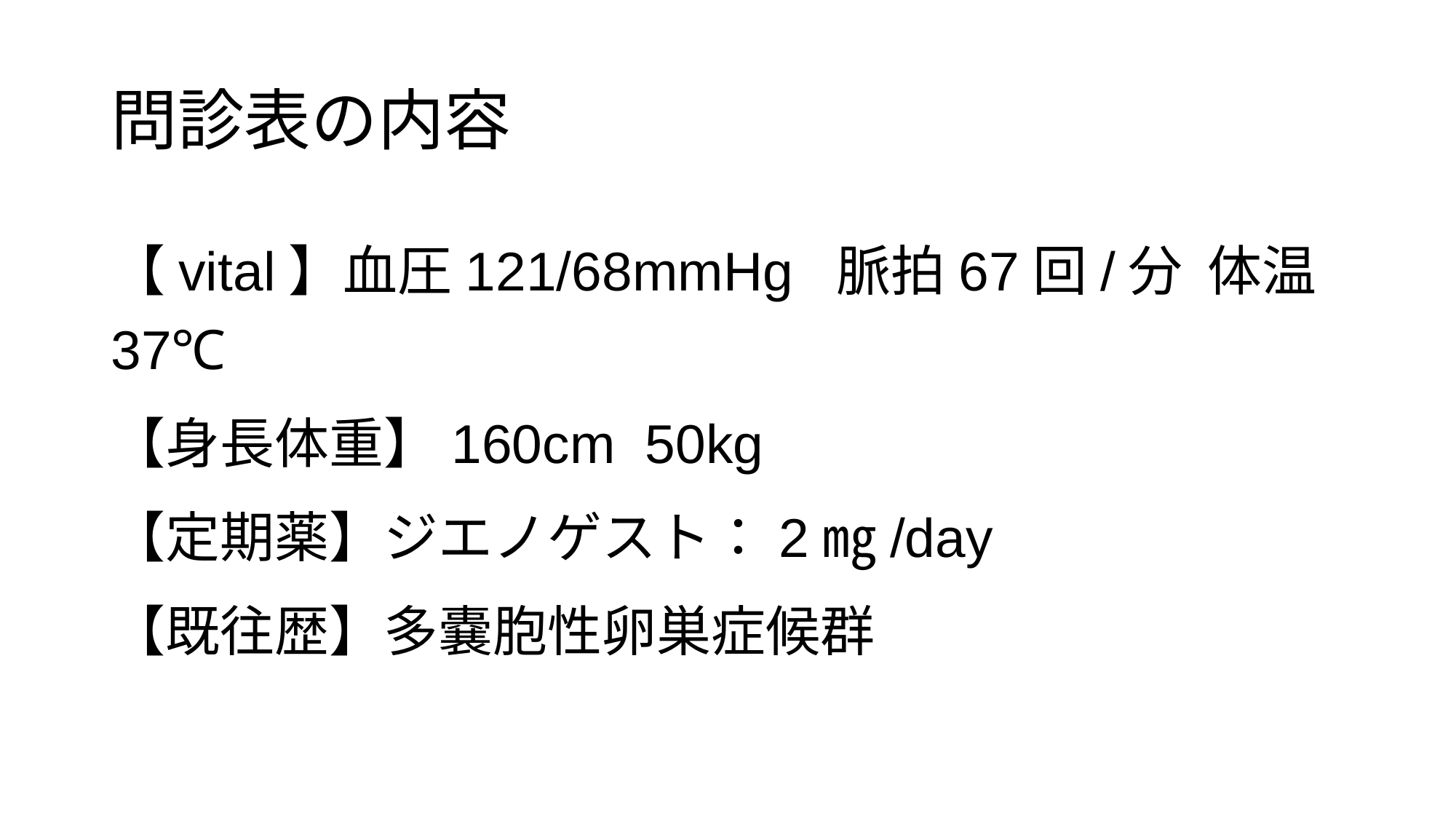

# 問診表の内容
【vital】血圧121/68mmHg  脈拍67回/分  体温37℃
【身長体重】160cm  50kg
【定期薬】ジエノゲスト：2㎎/day
【既往歴】多嚢胞性卵巣症候群